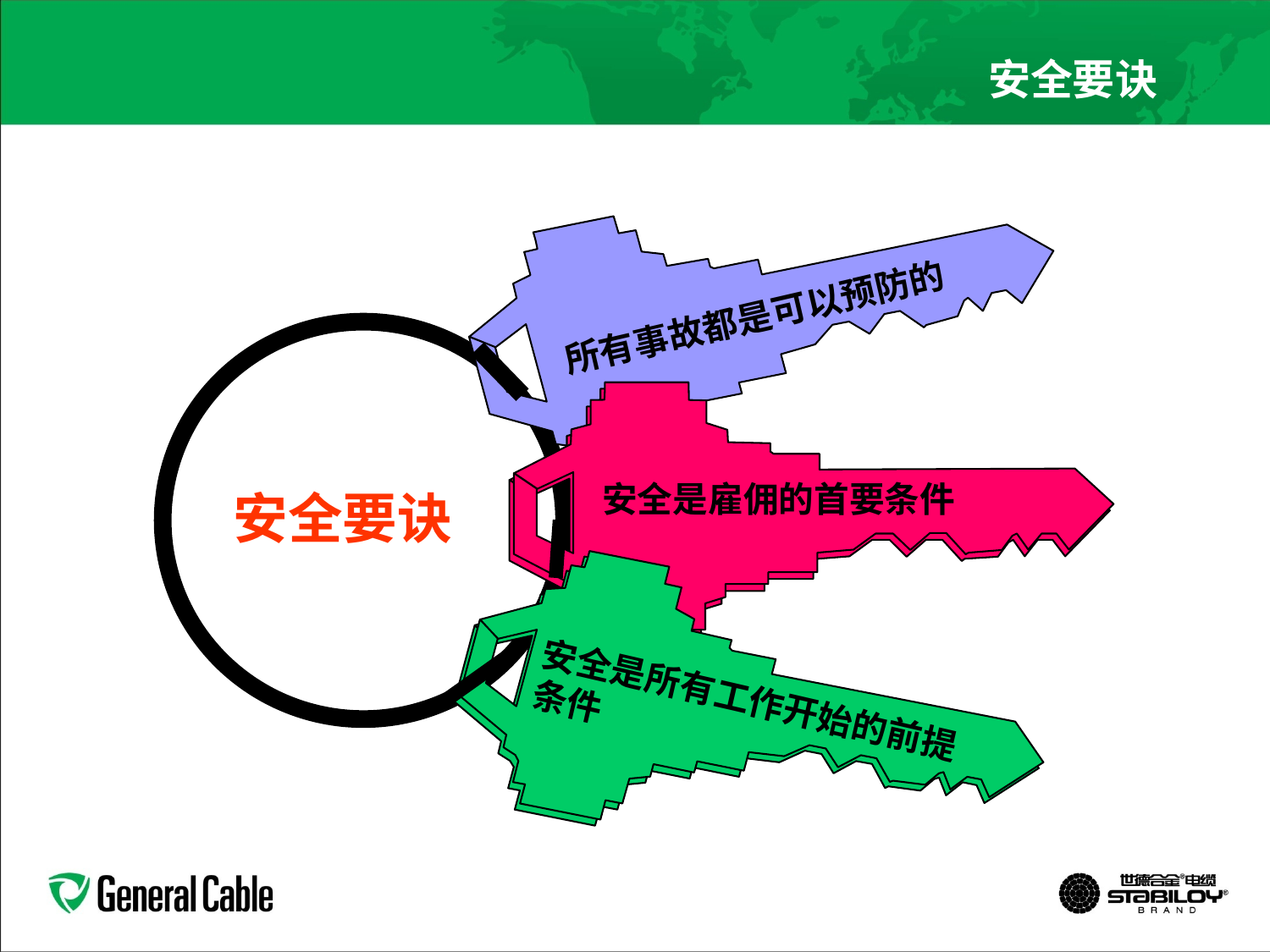

安全要诀

所有事故都是可以预防的

安全要诀
安全是雇佣的首要条件

安全是所有工作开始的前提条件